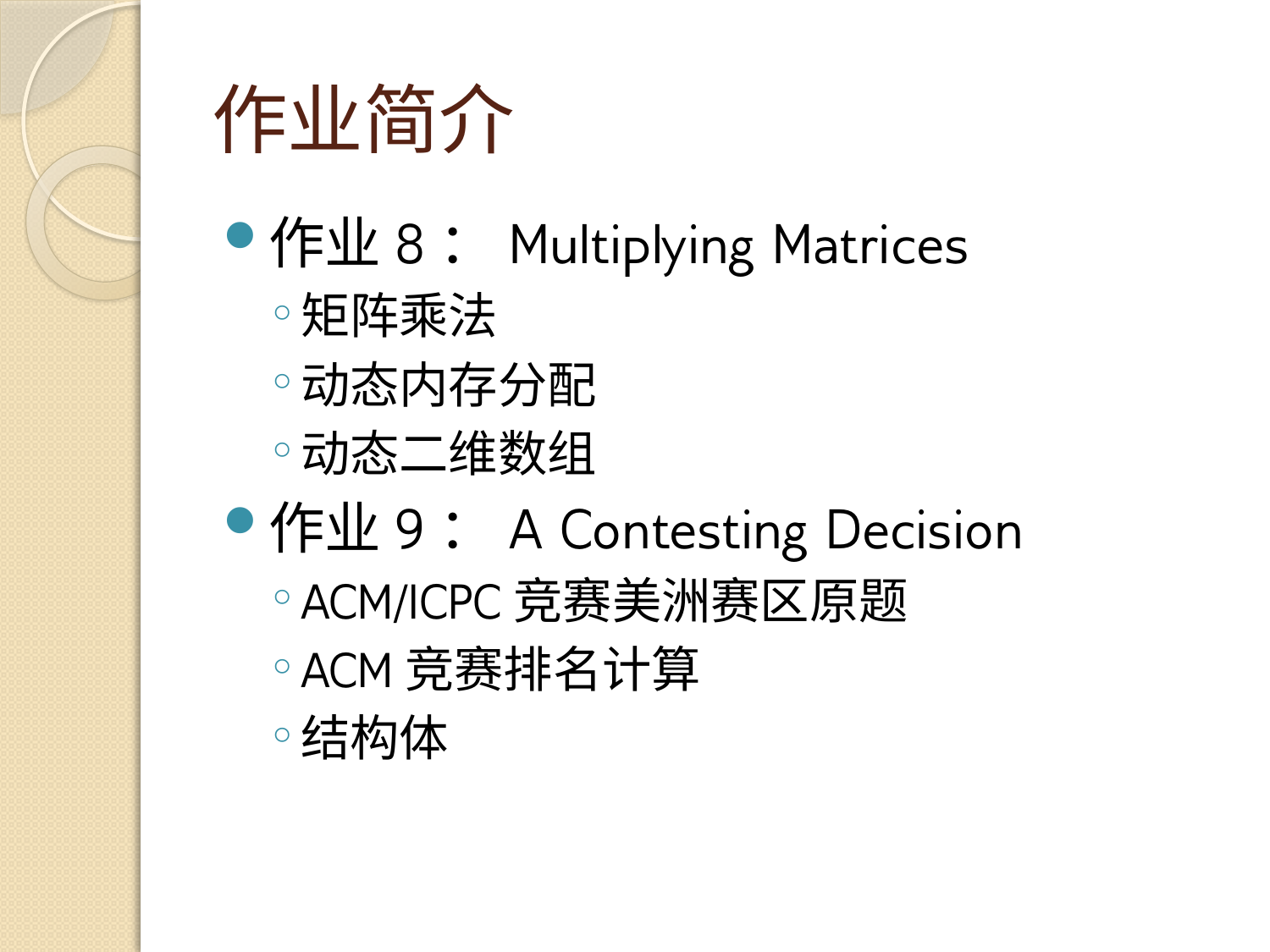

# 作业简介
作业8：Multiplying Matrices
矩阵乘法
动态内存分配
动态二维数组
作业9：A Contesting Decision
ACM/ICPC竞赛美洲赛区原题
ACM竞赛排名计算
结构体